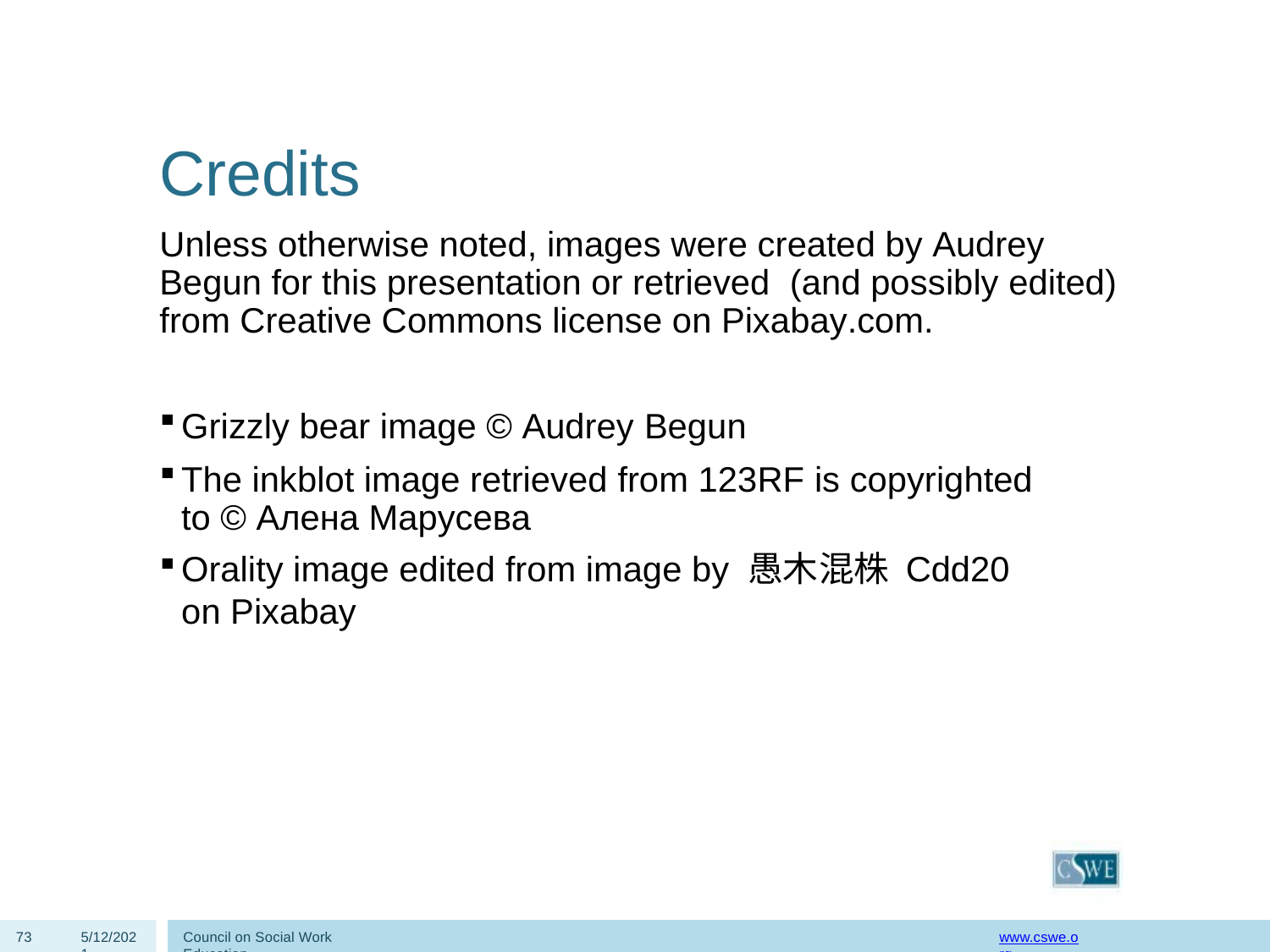

# Credits
Unless otherwise noted, images were created by Audrey Begun for this presentation or retrieved  (and possibly edited) from Creative Commons license on Pixabay.com.

Grizzly bear image © Audrey Begun
The inkblot image retrieved from 123RF is copyrighted to © Aлeнa Mapyceвa
Orality image edited from image by 愚木混株 Cdd20 on Pixabay
73
5/12/2021
Council on Social Work Education
www.cswe.org